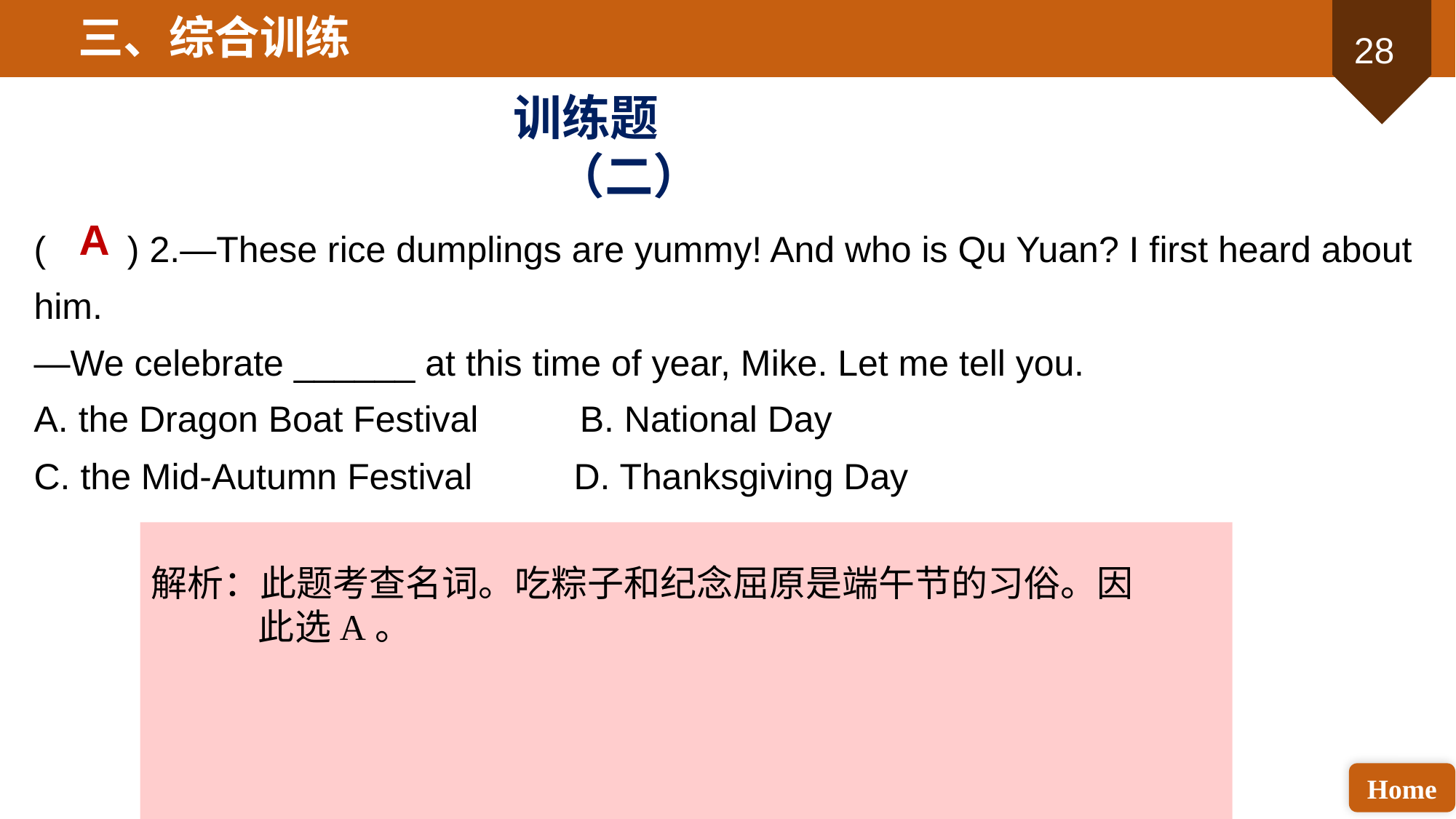

三、综合训练
训练题（二）
A
(        ) 2.—These rice dumplings are yummy! And who is Qu Yuan? I first heard about him.
—We celebrate ______ at this time of year, Mike. Let me tell you.
A. the Dragon Boat Festival          B. National Day
C. the Mid-Autumn Festival          D. Thanksgiving Day

解析：此题考查名词。吃粽子和纪念屈原是端午节的习俗。因此选A。